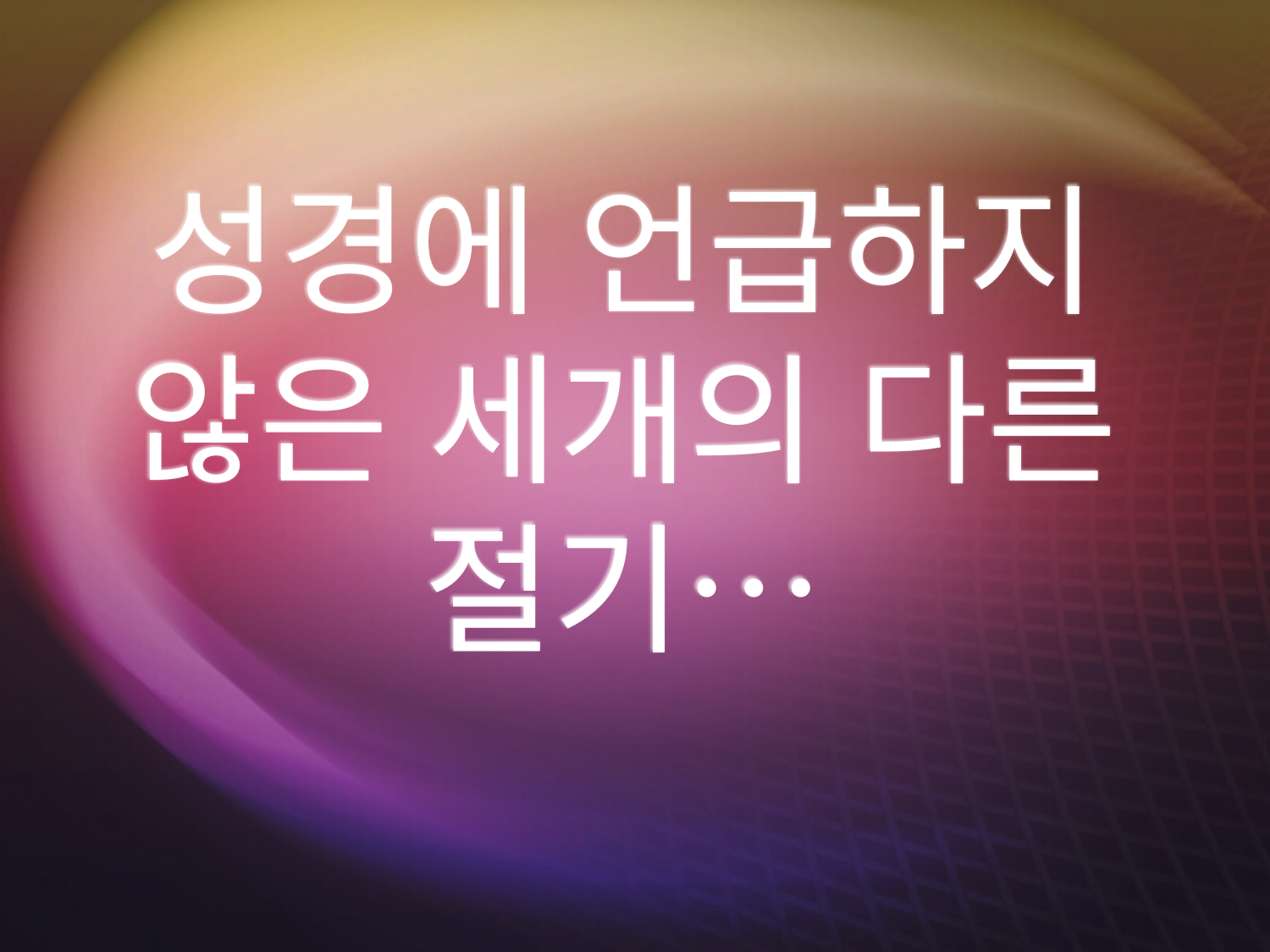

# 성경에 언급하지 않은 세개의 다른 절기…